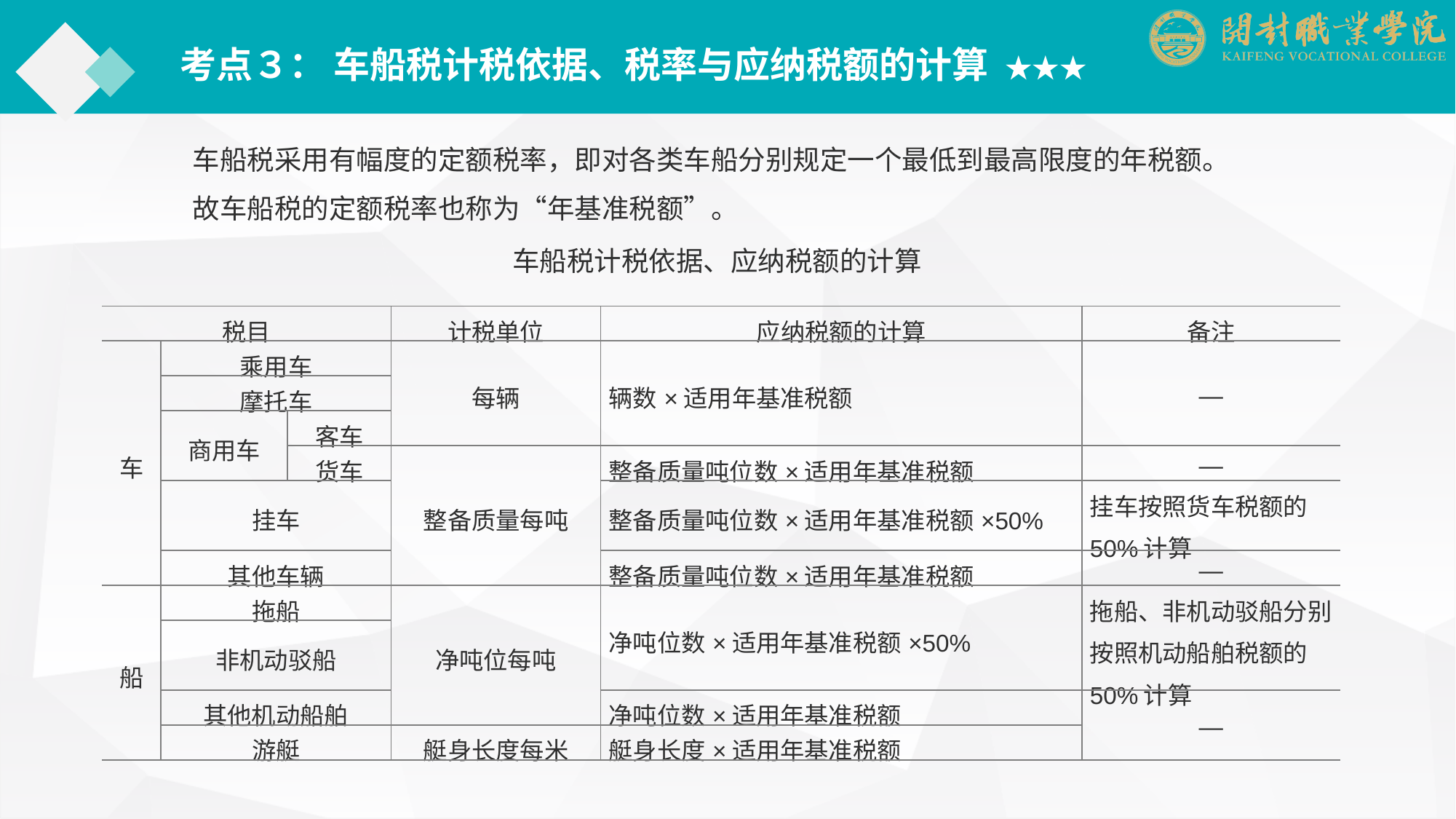

考点３： 车船税计税依据、税率与应纳税额的计算  ★★★
车船税采用有幅度的定额税率，即对各类车船分别规定一个最低到最高限度的年税额。故车船税的定额税率也称为“年基准税额”。
车船税计税依据、应纳税额的计算
| 税目 |  |  | 计税单位 | 应纳税额的计算 | 备注 |
| --- | --- | --- | --- | --- | --- |
| 车 | 乘用车 |  | 每辆 | 辆数×适用年基准税额 | — |
|  | 摩托车 |  |  |  |  |
|  | 商用车 | 客车 |  |  |  |
|  |  | 货车 | 整备质量每吨 | 整备质量吨位数×适用年基准税额 | — |
|  | 挂车 |  |  | 整备质量吨位数×适用年基准税额×50% | 挂车按照货车税额的50%计算 |
|  | 其他车辆 |  |  | 整备质量吨位数×适用年基准税额 | — |
| 船 | 拖船 |  | 净吨位每吨 | 净吨位数×适用年基准税额×50% | 拖船、非机动驳船分别按照机动船舶税额的50%计算 |
|  | 非机动驳船 |  |  |  |  |
|  | 其他机动船舶 |  |  | 净吨位数×适用年基准税额 | — |
|  | 游艇 |  | 艇身长度每米 | 艇身长度×适用年基准税额 |  |